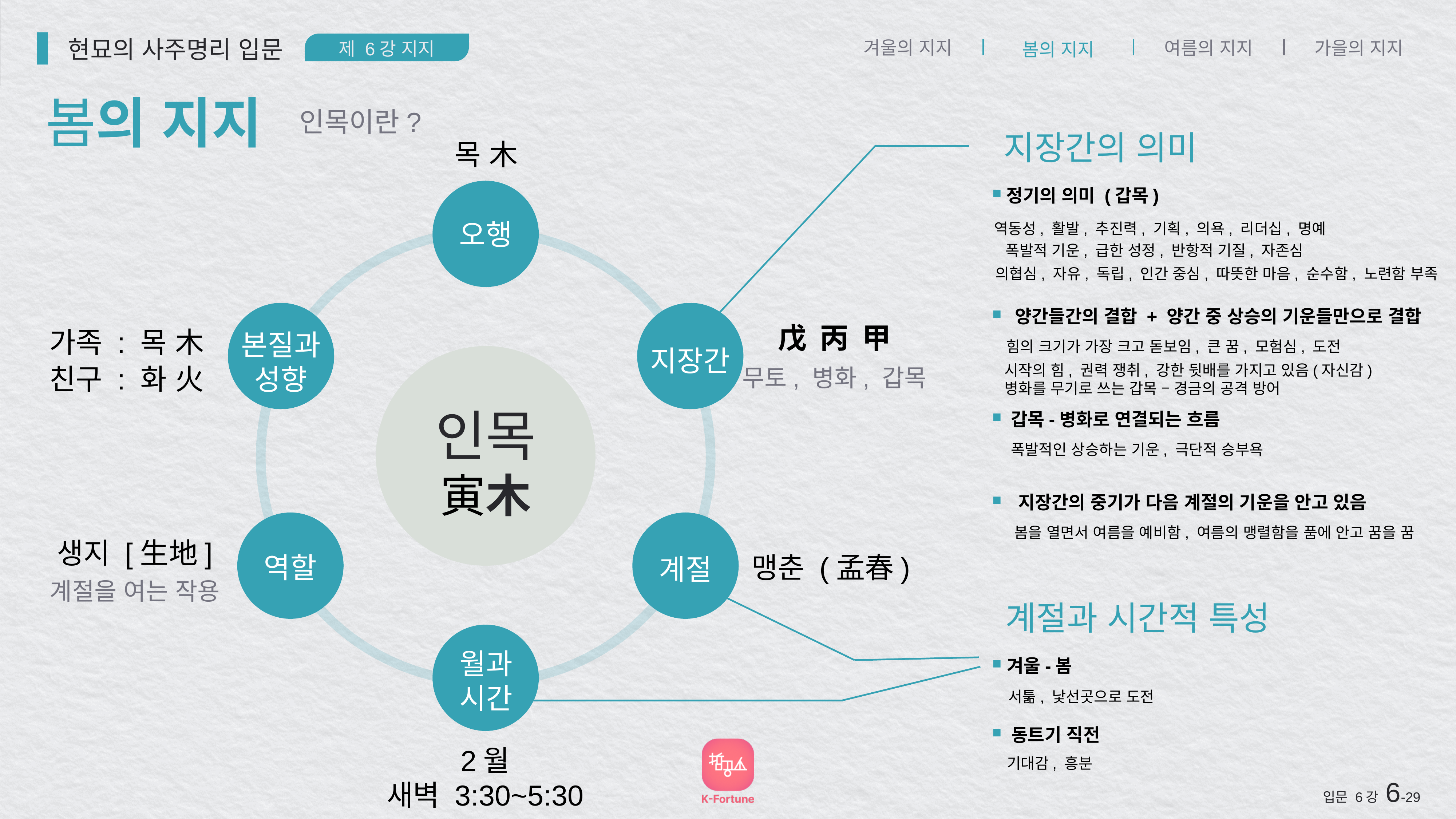

현묘의 사주명리 입문

제 6강 지지
겨울의 지지
여름의 지지
가을의 지지
봄의 지지
봄의 지지
인목이란?
지장간의 의미
목 木

정기의 의미 (갑목)

역동성, 활발, 추진력, 기획, 의욕, 리더십, 명예
폭발적 기운, 급한 성정, 반항적 기질, 자존심
의협심, 자유, 독립, 인간 중심, 따뜻한 마음, 순수함, 노련함 부족
오행

양간들간의 결합 + 양간 중 상승의 기운들만으로 결합

힘의 크기가 가장 크고 돋보임, 큰 꿈, 모험심, 도전
시작의 힘, 권력 쟁취, 강한 뒷배를 가지고 있음(자신감)
병화를 무기로 쓰는 갑목 – 경금의 공격 방어

戊
丙
甲
가족 : 목 木
본질과
성향
지장간

친구 : 화 火
무토, 병화, 갑목
인목
寅木
갑목-병화로 연결되는 흐름

폭발적인 상승하는 기운, 극단적 승부욕
지장간의 중기가 다음 계절의 기운을 안고 있음

봄을 열면서 여름을 예비함, 여름의 맹렬함을 품에 안고 꿈을 꿈

생지 [生地]
역할
맹춘 (孟春)
계절
계절을 여는 작용
계절과 시간적 특성

월과
시간
겨울-봄

서툶, 낯선곳으로 도전
동트기 직전

2월
새벽 3:30~5:30
기대감, 흥분